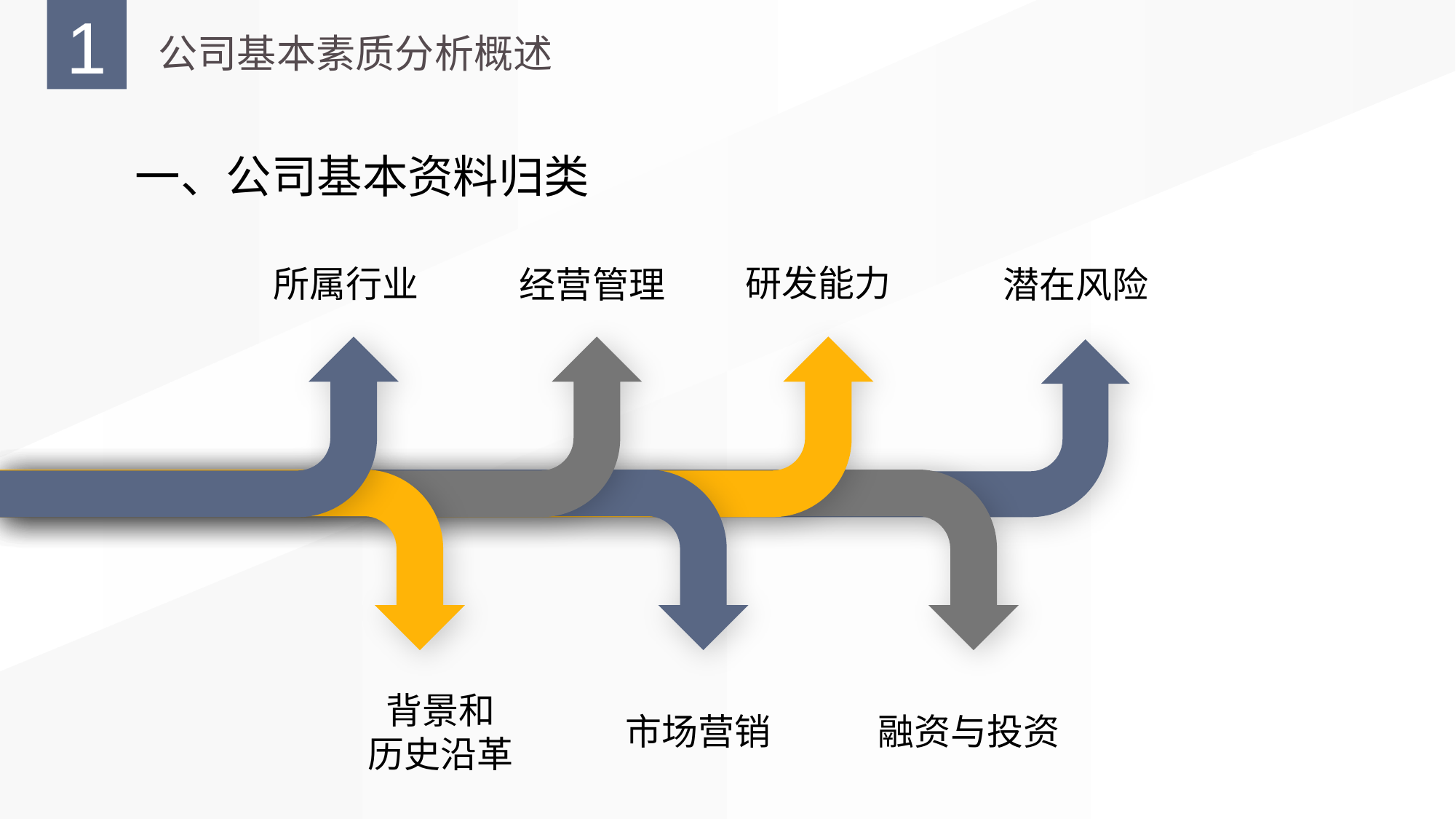

一、公司基本资料归类

研发能力
所属行业
经营管理
潜在风险

融资与投资
市场营销
背景和
历史沿革